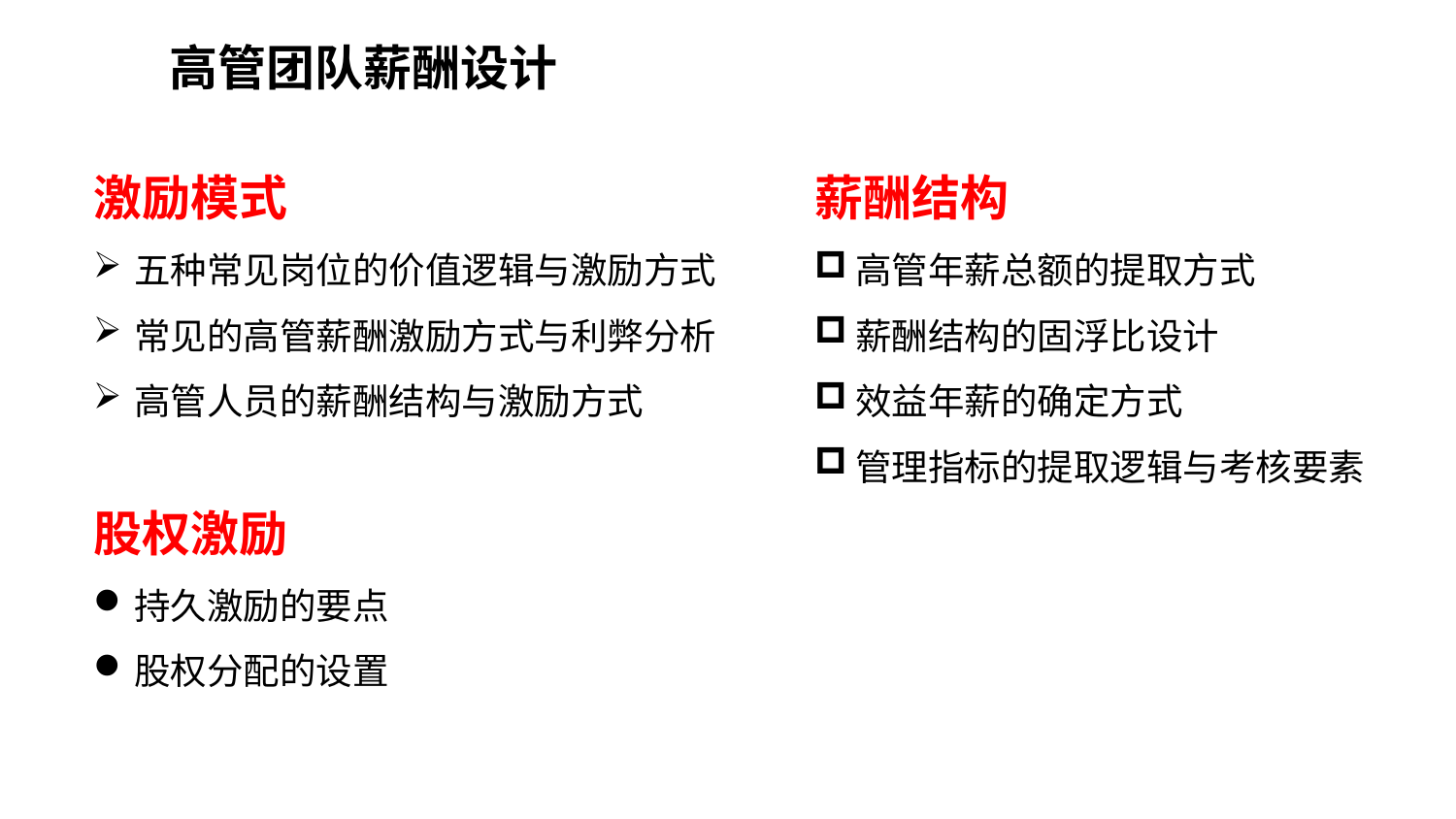

# 高管团队薪酬设计
激励模式
五种常见岗位的价值逻辑与激励方式
常见的高管薪酬激励方式与利弊分析
高管人员的薪酬结构与激励方式
薪酬结构
高管年薪总额的提取方式
薪酬结构的固浮比设计
效益年薪的确定方式
管理指标的提取逻辑与考核要素
股权激励
持久激励的要点
股权分配的设置